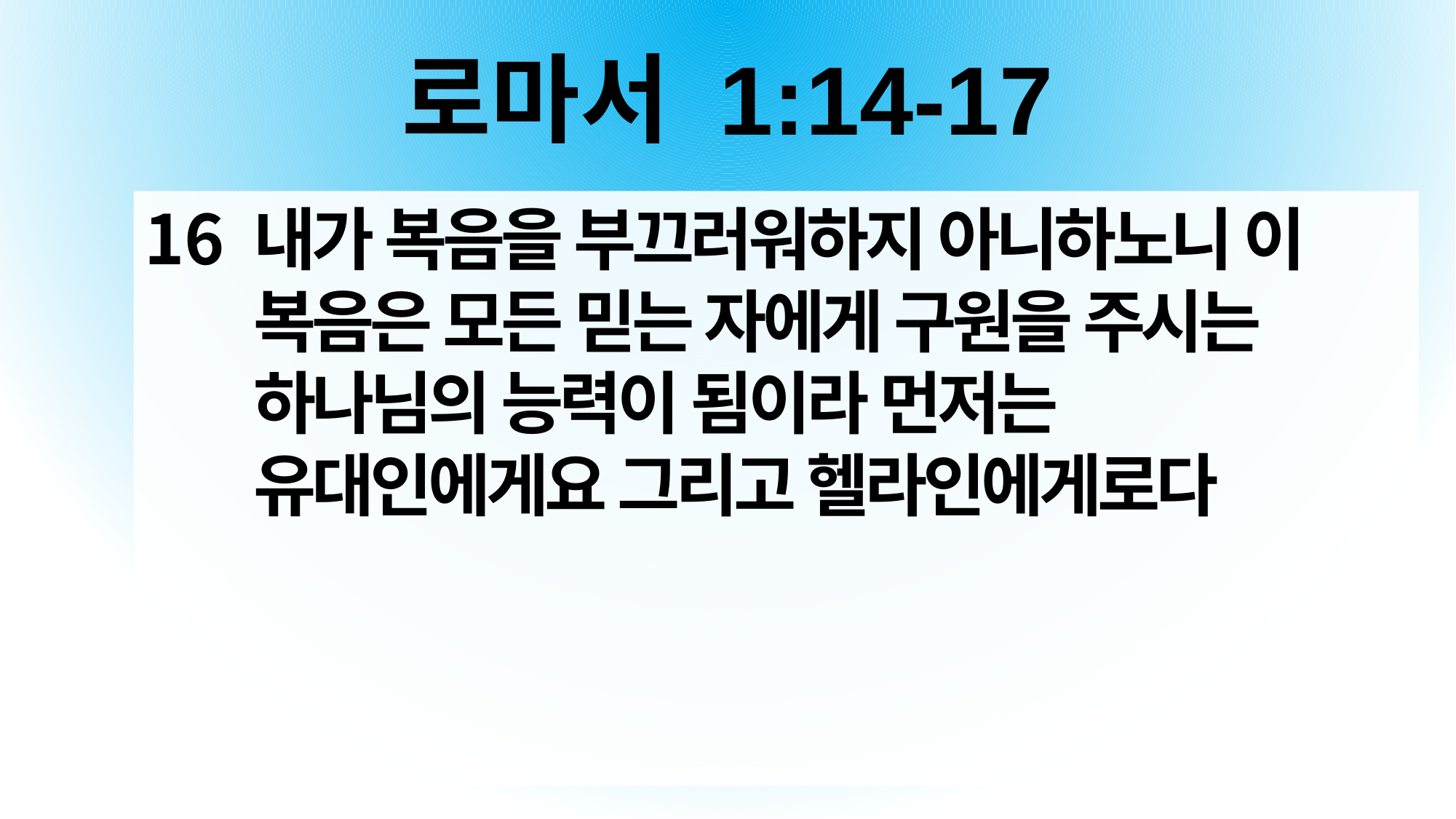

# 로마서 1:14-17
내가 복음을 부끄러워하지 아니하노니 이 복음은 모든 믿는 자에게 구원을 주시는 하나님의 능력이 됨이라 먼저는 유대인에게요 그리고 헬라인에게로다